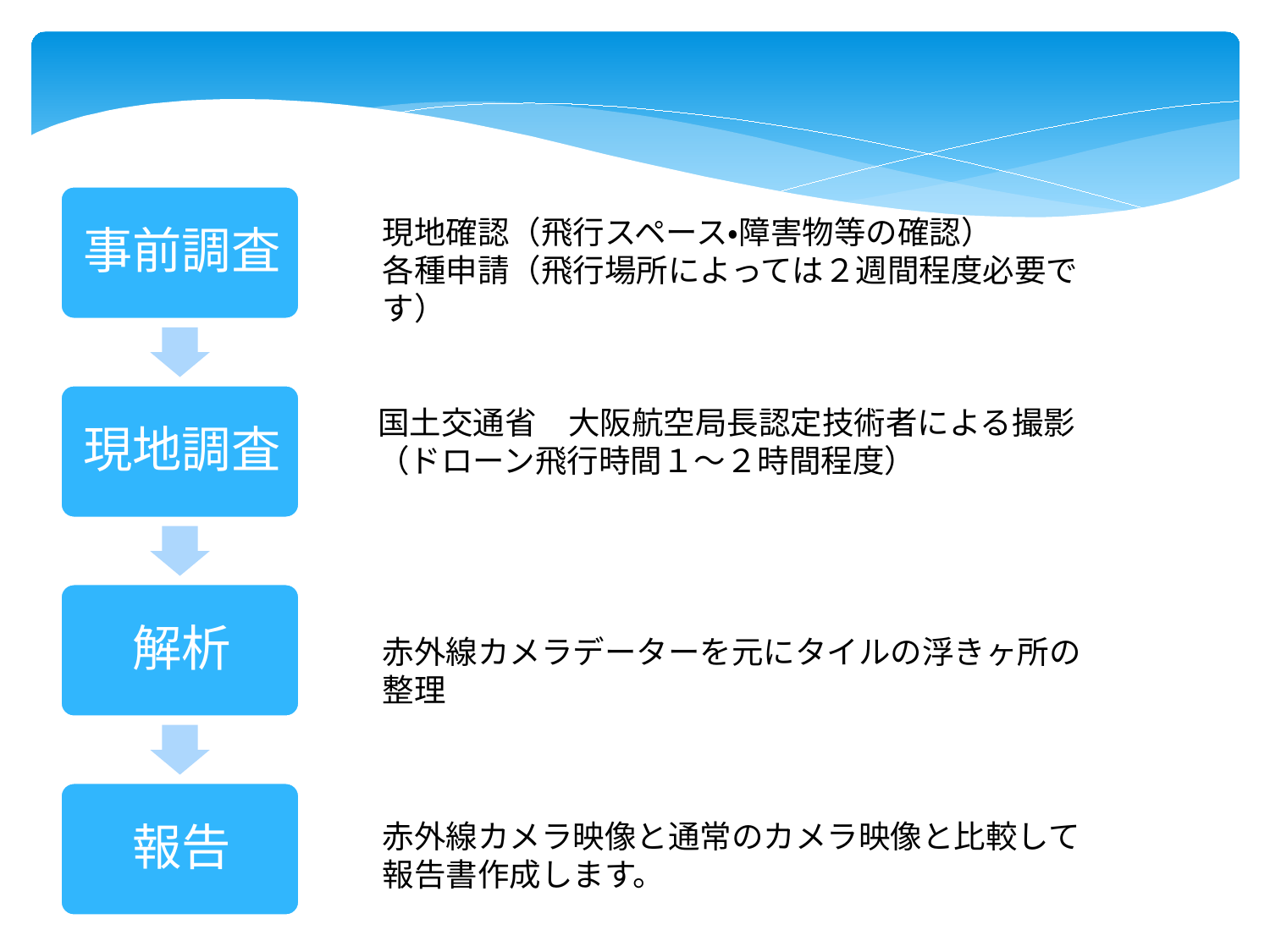

事前調査

現地調査

解析

報告
現地確認（飛行スペース・障害物等の確認）
各種申請（飛行場所によっては２週間程度必要です）
国土交通省　大阪航空局長認定技術者による撮影
（ドローン飛行時間１～２時間程度）

赤外線カメラデーターを元にタイルの浮きヶ所の整理
赤外線カメラ映像と通常のカメラ映像と比較して報告書作成します。